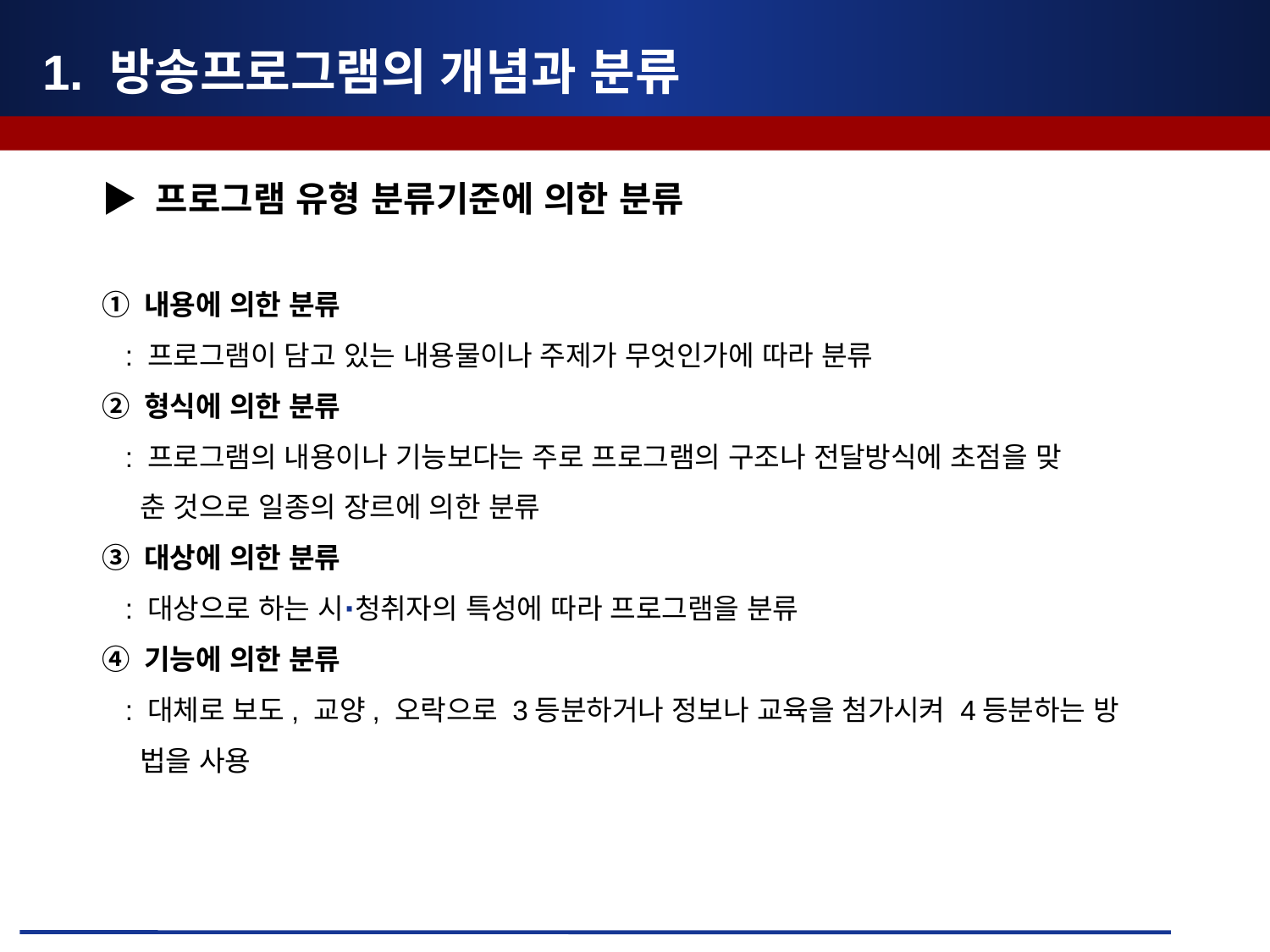

# 1. 방송프로그램의 개념과 분류

▶ 프로그램 유형 분류기준에 의한 분류

① 내용에 의한 분류
   : 프로그램이 담고 있는 내용물이나 주제가 무엇인가에 따라 분류
② 형식에 의한 분류
   : 프로그램의 내용이나 기능보다는 주로 프로그램의 구조나 전달방식에 초점을 맞
    춘 것으로 일종의 장르에 의한 분류
③ 대상에 의한 분류
   : 대상으로 하는 시⋅청취자의 특성에 따라 프로그램을 분류
④ 기능에 의한 분류
   : 대체로 보도, 교양, 오락으로 3등분하거나 정보나 교육을 첨가시켜 4등분하는 방
    법을 사용